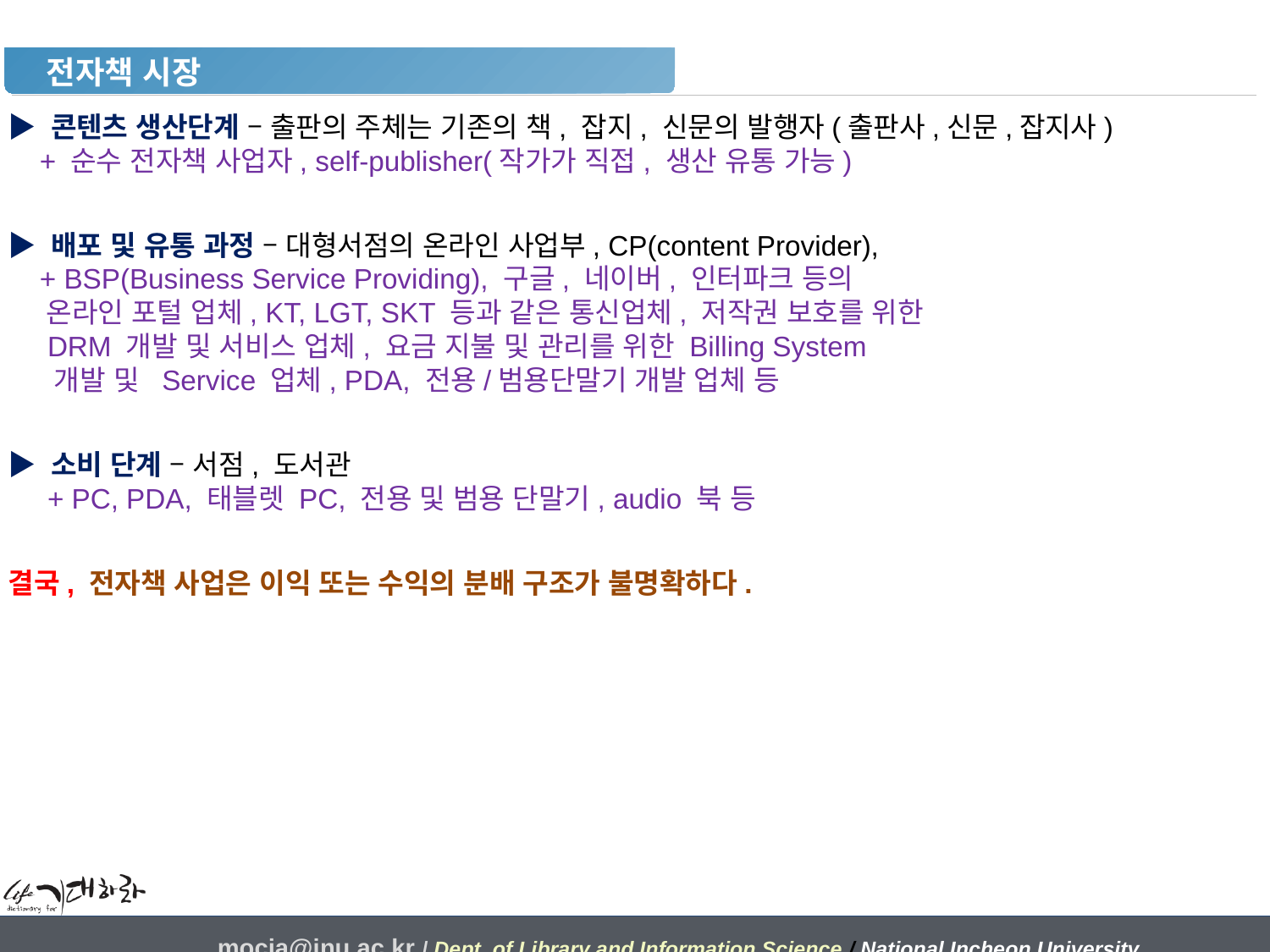

전자책 시장
▶ 콘텐츠 생산단계 – 출판의 주체는 기존의 책, 잡지, 신문의 발행자(출판사,신문,잡지사)
    + 순수 전자책 사업자, self-publisher(작가가 직접, 생산 유통 가능)

▶ 배포 및 유통 과정 – 대형서점의 온라인 사업부, CP(content Provider),
    + BSP(Business Service Providing), 구글, 네이버, 인터파크 등의
    온라인 포털 업체, KT, LGT, SKT 등과 같은 통신업체, 저작권 보호를 위한
     DRM 개발 및 서비스 업체, 요금 지불 및 관리를 위한 Billing System
     개발 및  Service 업체, PDA, 전용/범용단말기 개발 업체 등

▶ 소비 단계 – 서점, 도서관
     + PC, PDA, 태블렛 PC, 전용 및 범용 단말기, audio 북 등

결국, 전자책 사업은 이익 또는 수익의 분배 구조가 불명확하다.

mocja@inu.ac.kr / Dept. of Library and Information Science / National Incheon University